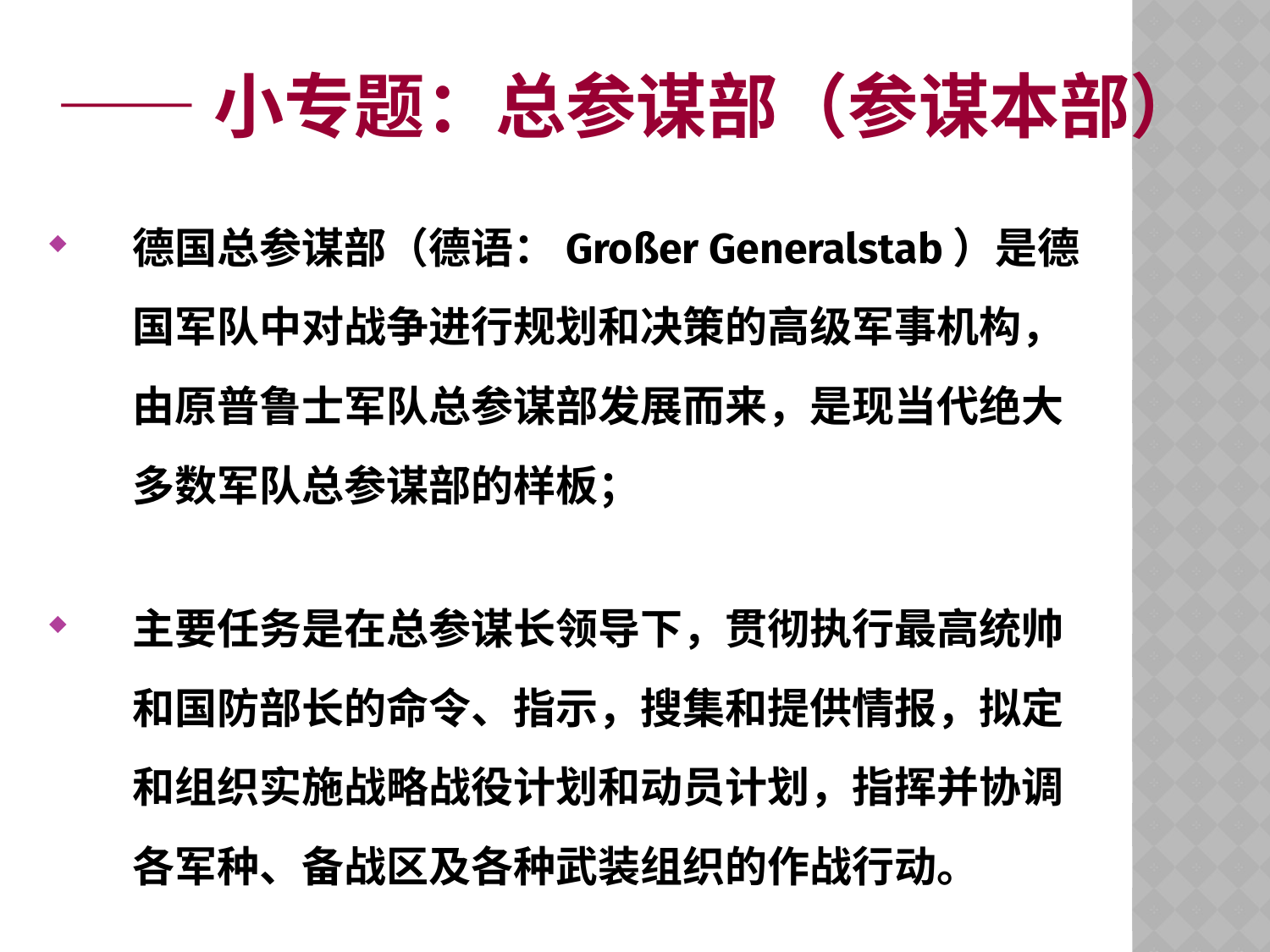

# ——小专题：总参谋部（参谋本部）
德国总参谋部（德语：Großer Generalstab）是德国军队中对战争进行规划和决策的高级军事机构，由原普鲁士军队总参谋部发展而来，是现当代绝大多数军队总参谋部的样板；
主要任务是在总参谋长领导下，贯彻执行最高统帅和国防部长的命令、指示，搜集和提供情报，拟定和组织实施战略战役计划和动员计划，指挥并协调各军种、备战区及各种武装组织的作战行动。